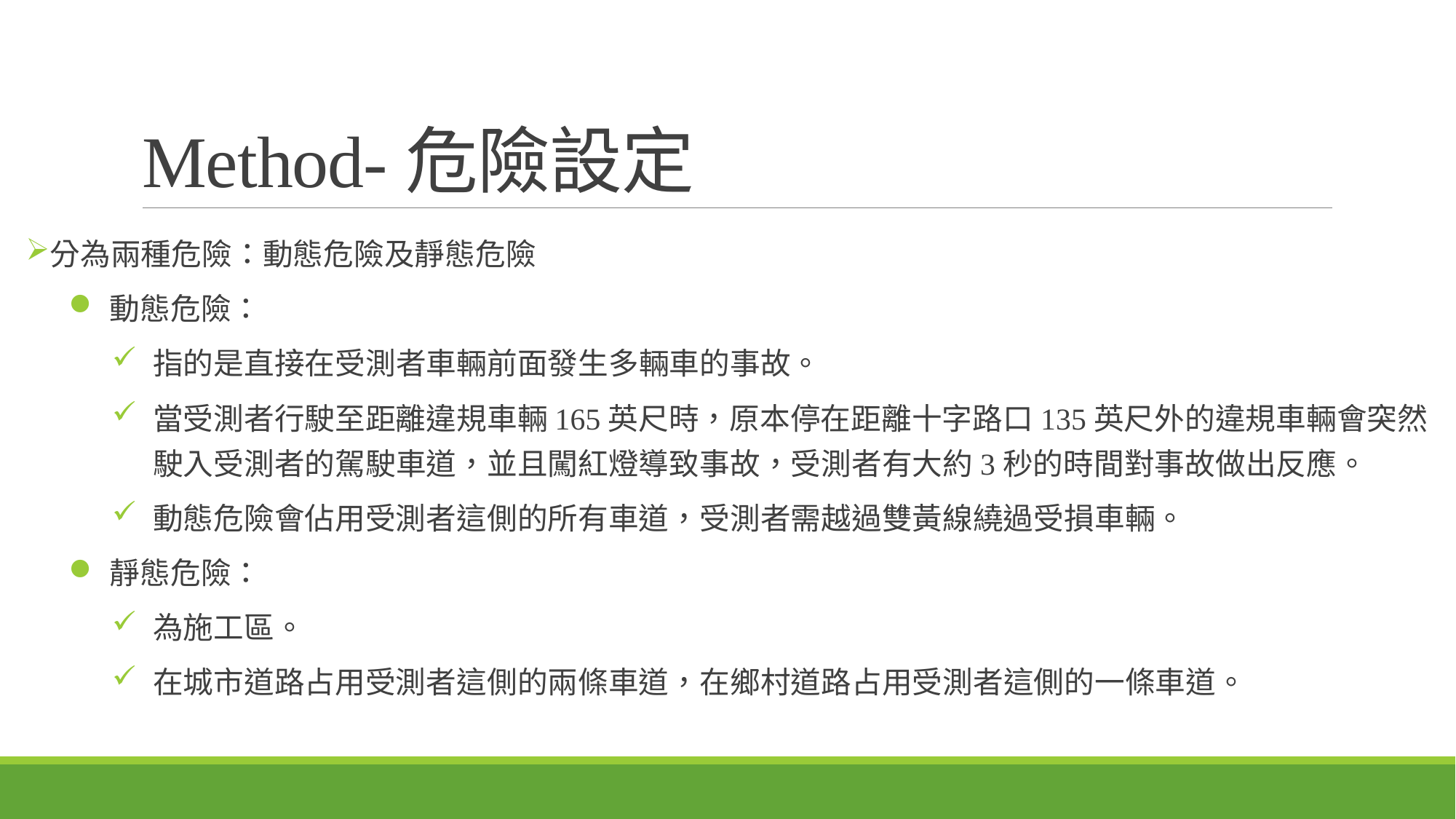

# Method-危險設定
分為兩種危險：動態危險及靜態危險
動態危險：
指的是直接在受測者車輛前面發生多輛車的事故。
當受測者行駛至距離違規車輛165英尺時，原本停在距離十字路口135英尺外的違規車輛會突然駛入受測者的駕駛車道，並且闖紅燈導致事故，受測者有大約3秒的時間對事故做出反應。
動態危險會佔用受測者這側的所有車道，受測者需越過雙黃線繞過受損車輛。
靜態危險：
為施工區。
在城市道路占用受測者這側的兩條車道，在鄉村道路占用受測者這側的一條車道。